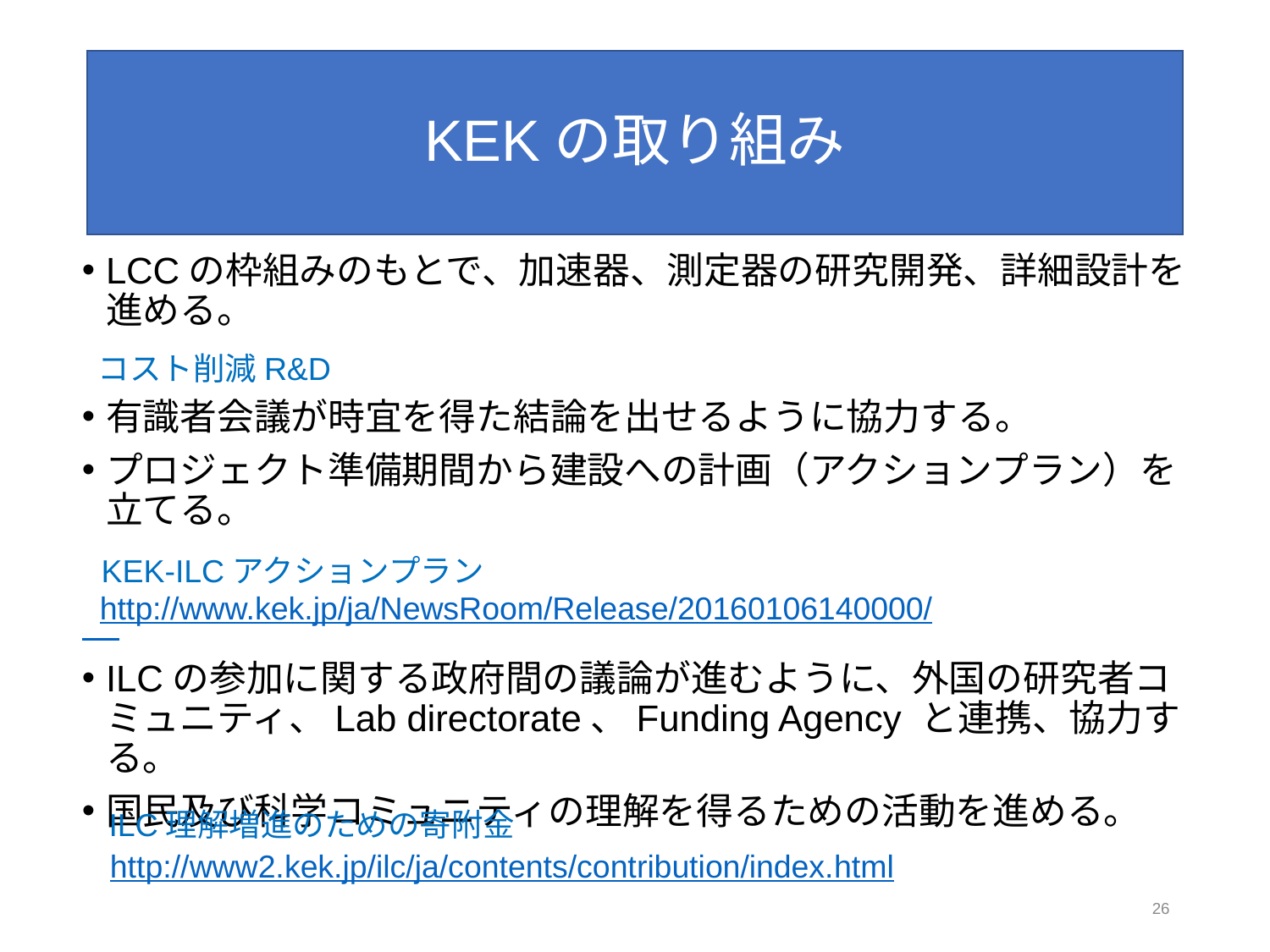

# KEKの取り組み
LCCの枠組みのもとで、加速器、測定器の研究開発、詳細設計を進める。

有識者会議が時宜を得た結論を出せるように協力する。
プロジェクト準備期間から建設への計画（アクションプラン）を立てる。

ILCの参加に関する政府間の議論が進むように、外国の研究者コミュニティ、Lab directorate、Funding Agency と連携、協力する。
国民及び科学コミュニティの理解を得るための活動を進める。

コスト削減R&D
KEK-ILCアクションプラン
http://www.kek.jp/ja/NewsRoom/Release/20160106140000/
ILC理解増進のための寄附金
http://www2.kek.jp/ilc/ja/contents/contribution/index.html
26